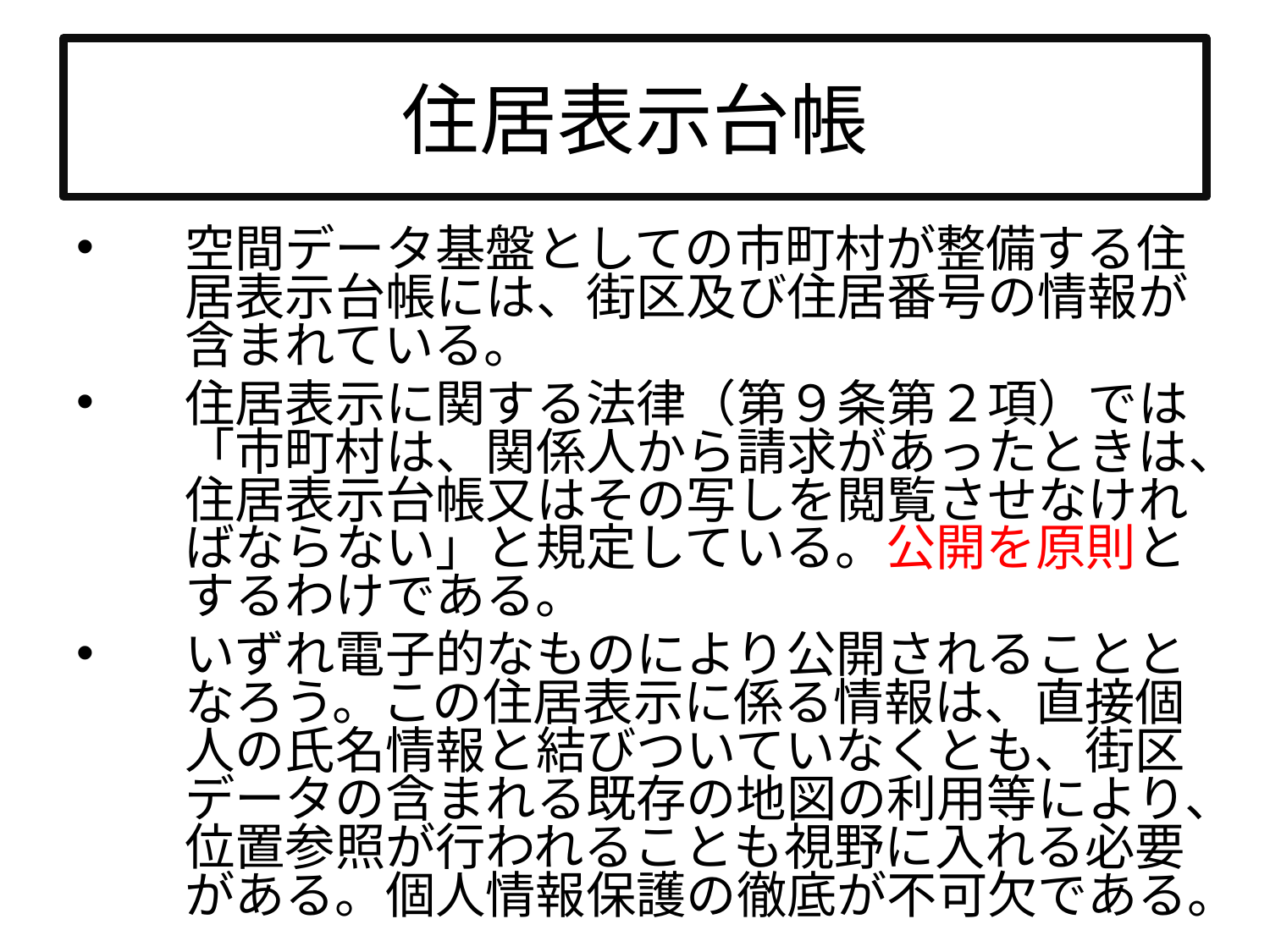

# 住居表示台帳
空間データ基盤としての市町村が整備する住居表示台帳には、街区及び住居番号の情報が含まれている。
住居表示に関する法律（第９条第２項）では「市町村は、関係人から請求があったときは、住居表示台帳又はその写しを閲覧させなければならない」と規定している。公開を原則とするわけである。
いずれ電子的なものにより公開されることとなろう。この住居表示に係る情報は、直接個人の氏名情報と結びついていなくとも、街区データの含まれる既存の地図の利用等により、位置参照が行われることも視野に入れる必要がある。個人情報保護の徹底が不可欠である。